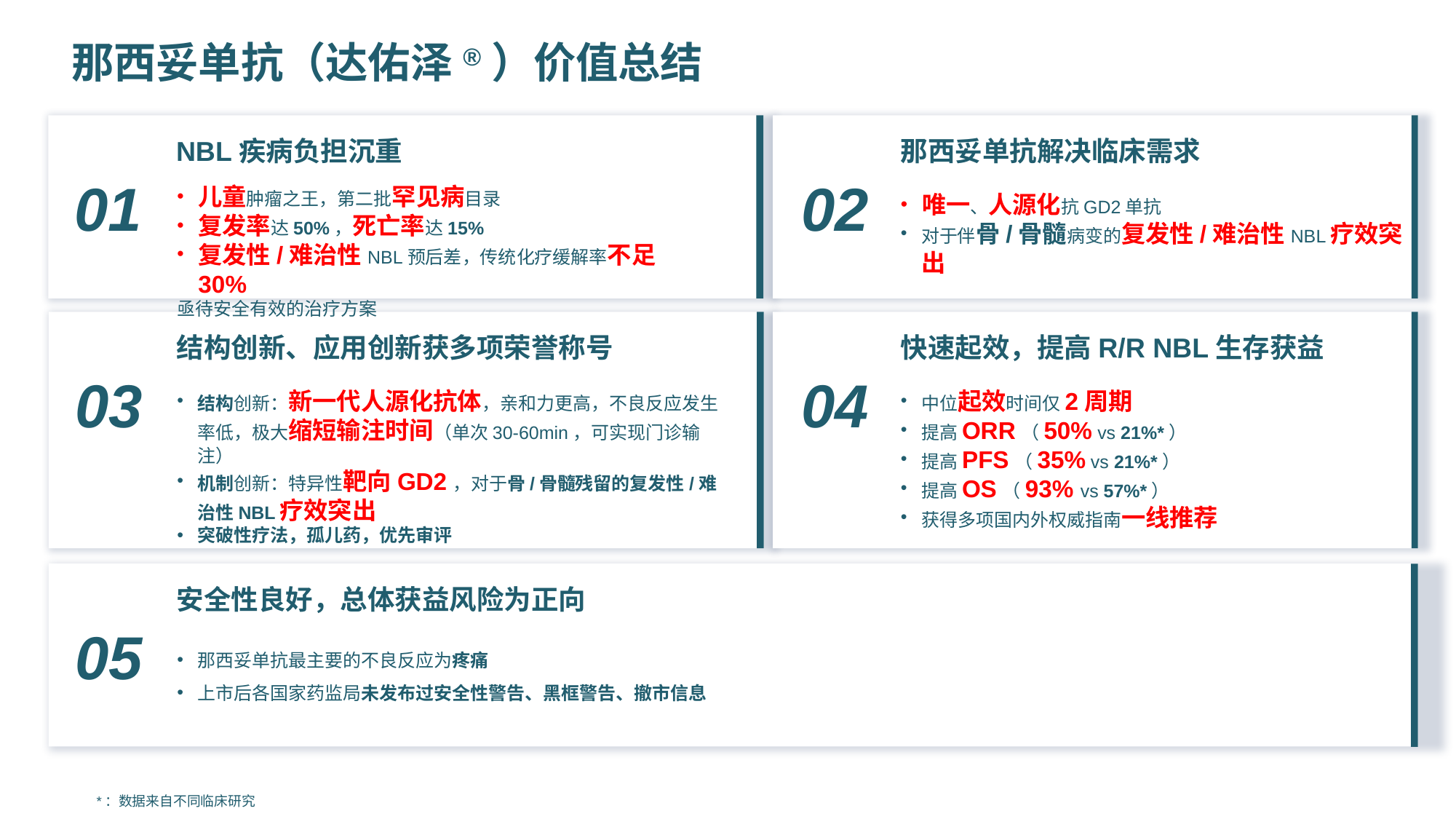

# 那西妥单抗（达佑泽®）价值总结

NBL疾病负担沉重
那西妥单抗解决临床需求
01
02
儿童肿瘤之王，第二批罕见病目录
复发率达50%，死亡率达15%
复发性/难治性NBL预后差，传统化疗缓解率不足30%
亟待安全有效的治疗方案
唯一、人源化抗GD2单抗
对于伴骨/骨髓病变的复发性/难治性NBL疗效突出

结构创新、应用创新获多项荣誉称号
快速起效，提高R/R NBL生存获益
03
04
结构创新：新一代人源化抗体，亲和力更高，不良反应发生率低，极大缩短输注时间（单次30-60min，可实现门诊输注）
机制创新：特异性靶向GD2，对于骨/骨髓残留的复发性/难治性NBL疗效突出
突破性疗法，孤儿药，优先审评
中位起效时间仅2周期
提高ORR（50% vs 21%*）
提高PFS（35% vs 21%*）
提高OS（93% vs 57%*）
获得多项国内外权威指南一线推荐

安全性良好，总体获益风险为正向
05
那西妥单抗最主要的不良反应为疼痛
上市后各国家药监局未发布过安全性警告、黑框警告、撤市信息
*：数据来自不同临床研究